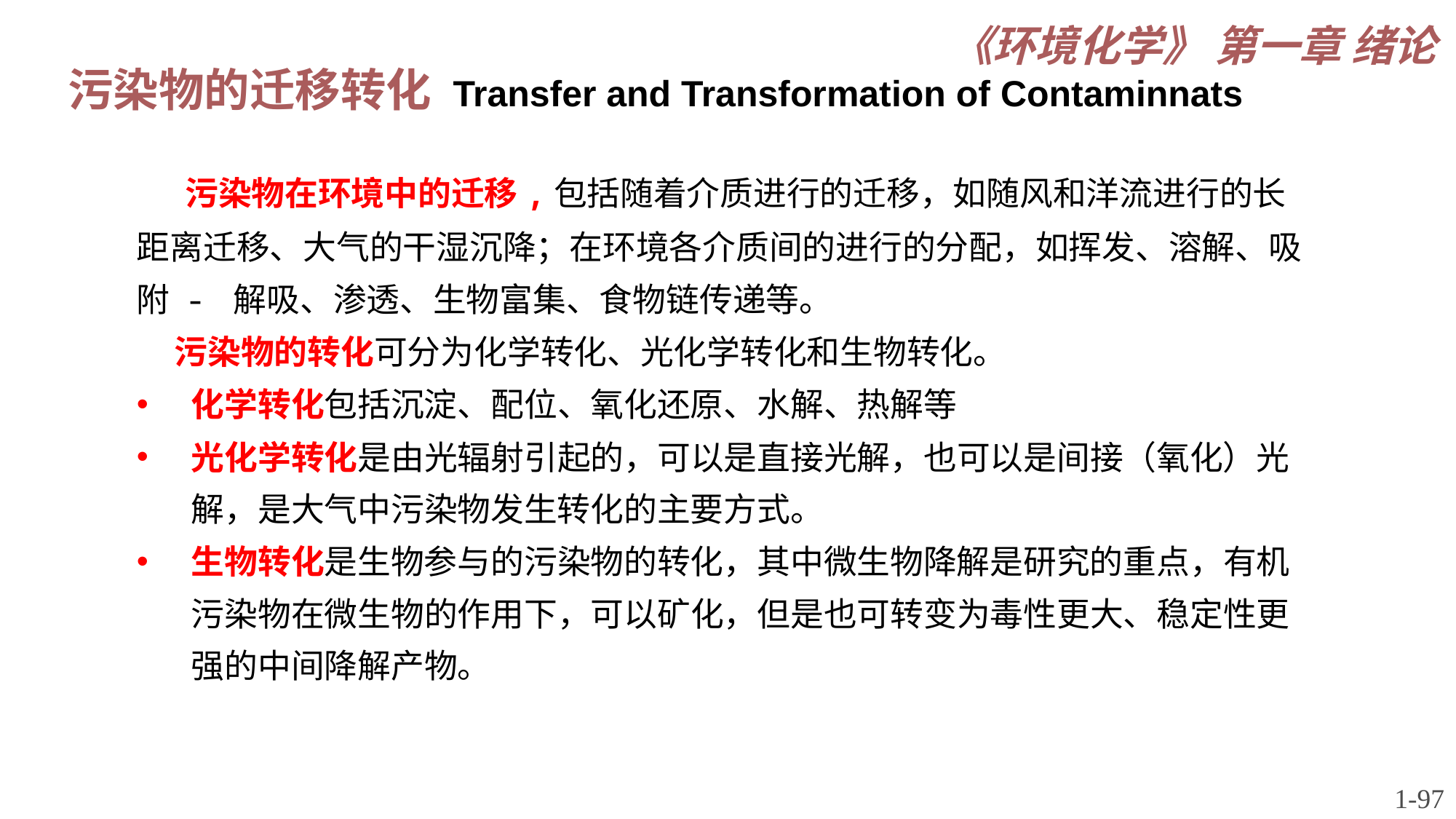

《环境化学》 第一章 绪论
污染物的迁移转化 Transfer and Transformation of Contaminnats
    污染物在环境中的迁移,包括随着介质进行的迁移，如随风和洋流进行的长距离迁移、大气的干湿沉降；在环境各介质间的进行的分配，如挥发、溶解、吸附 - 解吸、渗透、生物富集、食物链传递等。
    污染物的转化可分为化学转化、光化学转化和生物转化。
化学转化包括沉淀、配位、氧化还原、水解、热解等
光化学转化是由光辐射引起的，可以是直接光解，也可以是间接（氧化）光解，是大气中污染物发生转化的主要方式。
生物转化是生物参与的污染物的转化，其中微生物降解是研究的重点，有机污染物在微生物的作用下，可以矿化，但是也可转变为毒性更大、稳定性更强的中间降解产物。
1-97